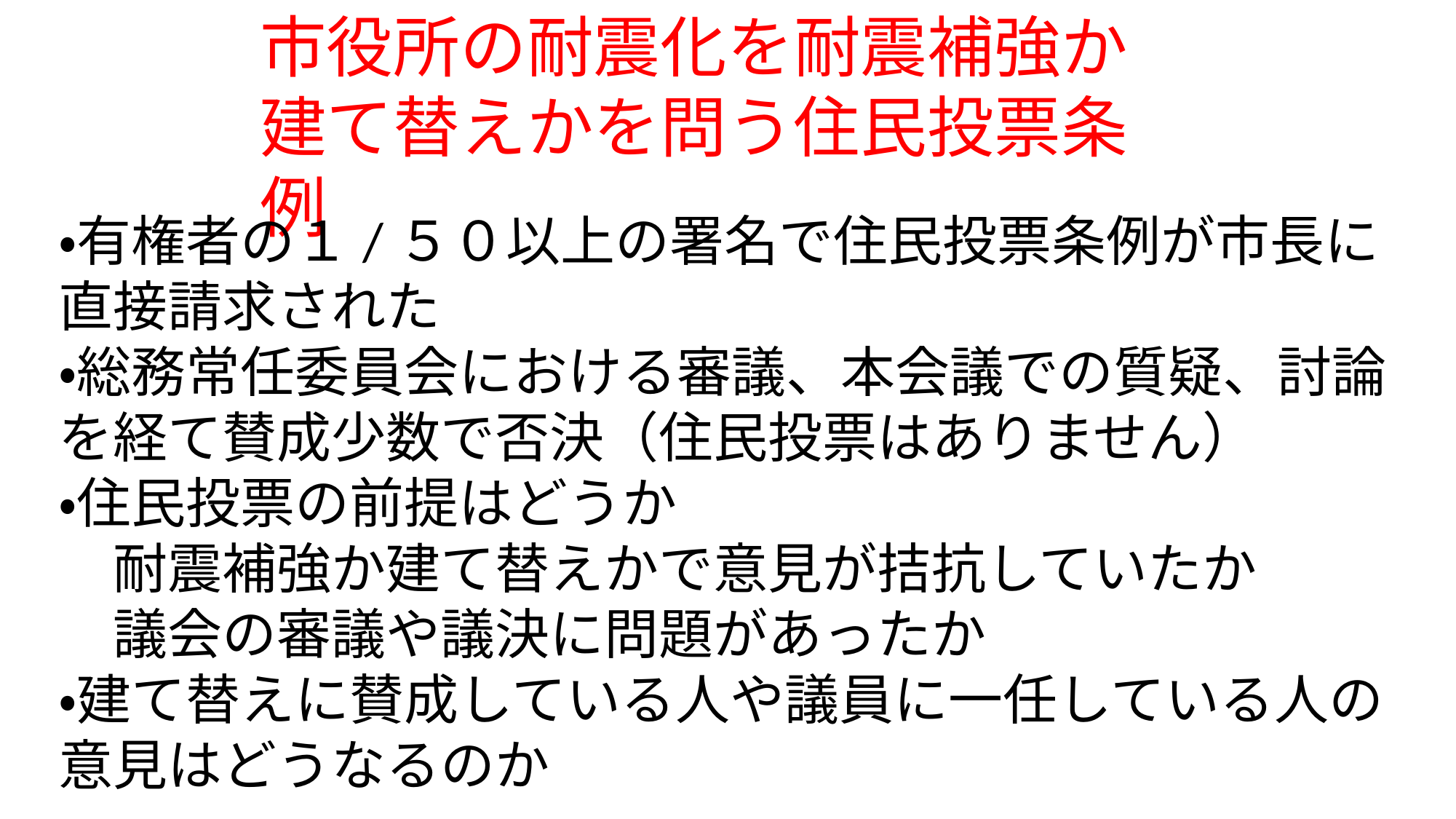

市役所の耐震化を耐震補強か建て替えかを問う住民投票条例
・有権者の１/５０以上の署名で住民投票条例が市長に直接請求された
・総務常任委員会における審議、本会議での質疑、討論を経て賛成少数で否決（住民投票はありません）
・住民投票の前提はどうか
　耐震補強か建て替えかで意見が拮抗していたか
　議会の審議や議決に問題があったか
・建て替えに賛成している人や議員に一任している人の意見はどうなるのか